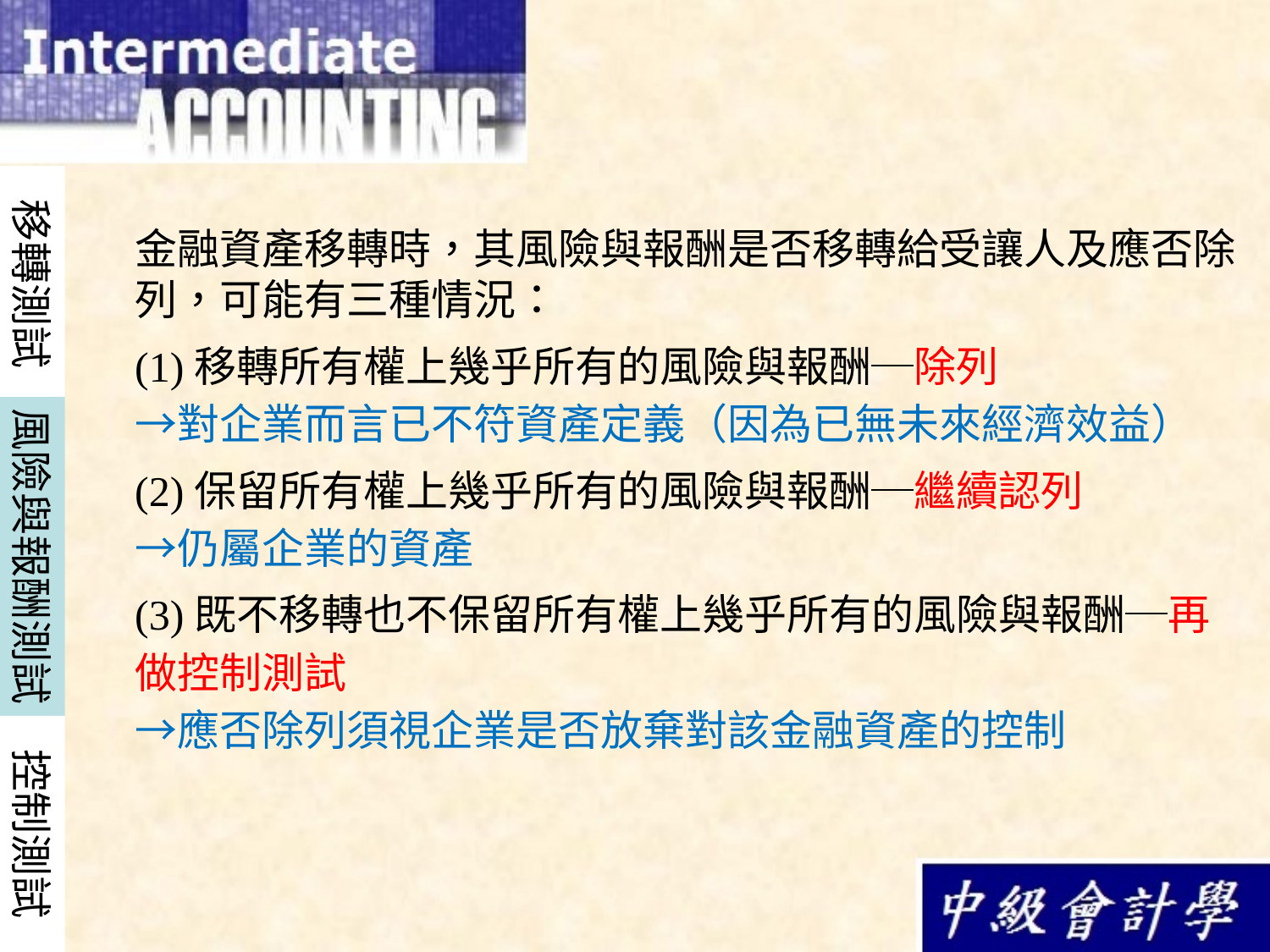

移轉測試
金融資產移轉時，其風險與報酬是否移轉給受讓人及應否除列，可能有三種情況：
(1)移轉所有權上幾乎所有的風險與報酬─除列
→對企業而言已不符資產定義（因為已無未來經濟效益）
(2)保留所有權上幾乎所有的風險與報酬─繼續認列
→仍屬企業的資產
(3)既不移轉也不保留所有權上幾乎所有的風險與報酬─再做控制測試
→應否除列須視企業是否放棄對該金融資產的控制
風險與報酬測試
控制測試